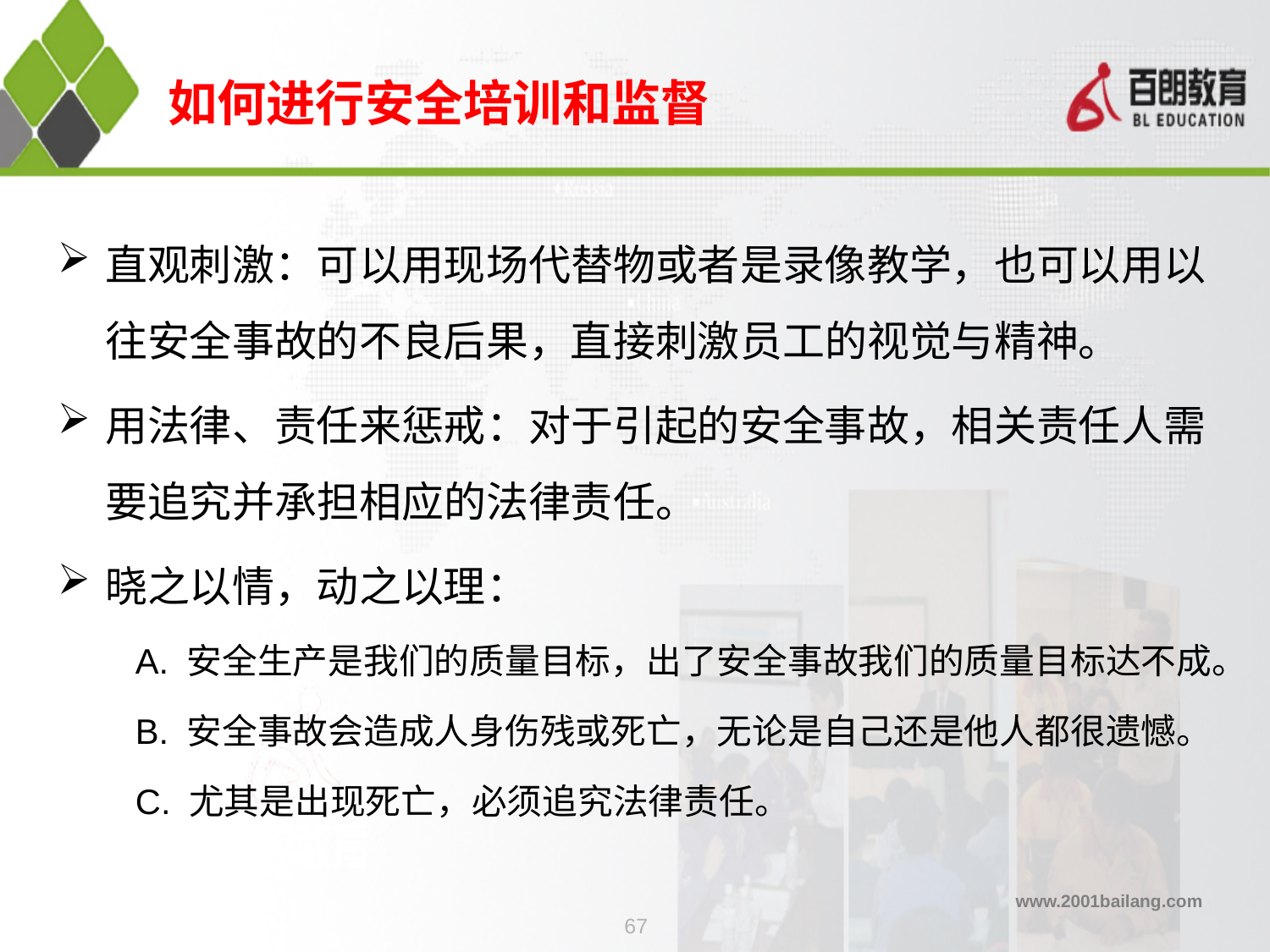

# 如何进行安全培训和监督
直观刺激：可以用现场代替物或者是录像教学，也可以用以往安全事故的不良后果，直接刺激员工的视觉与精神。
用法律、责任来惩戒：对于引起的安全事故，相关责任人需要追究并承担相应的法律责任。
晓之以情，动之以理：
        A. 安全生产是我们的质量目标，出了安全事故我们的质量目标达不成。
        B. 安全事故会造成人身伤残或死亡，无论是自己还是他人都很遗憾。
        C. 尤其是出现死亡，必须追究法律责任。
67